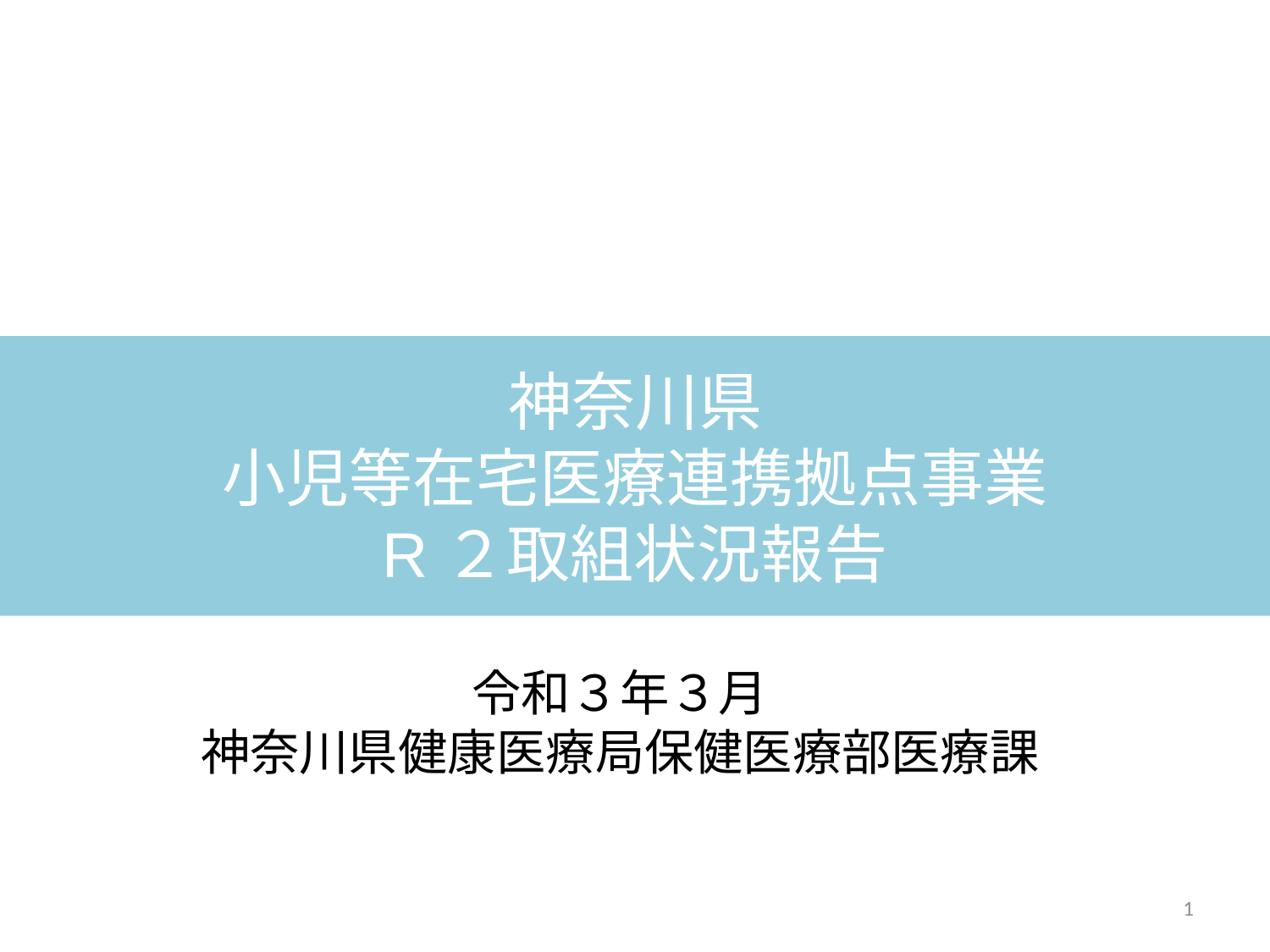

神奈川県
小児等在宅医療連携拠点事業
R２取組状況報告
令和３年３月
神奈川県健康医療局保健医療部医療課
1